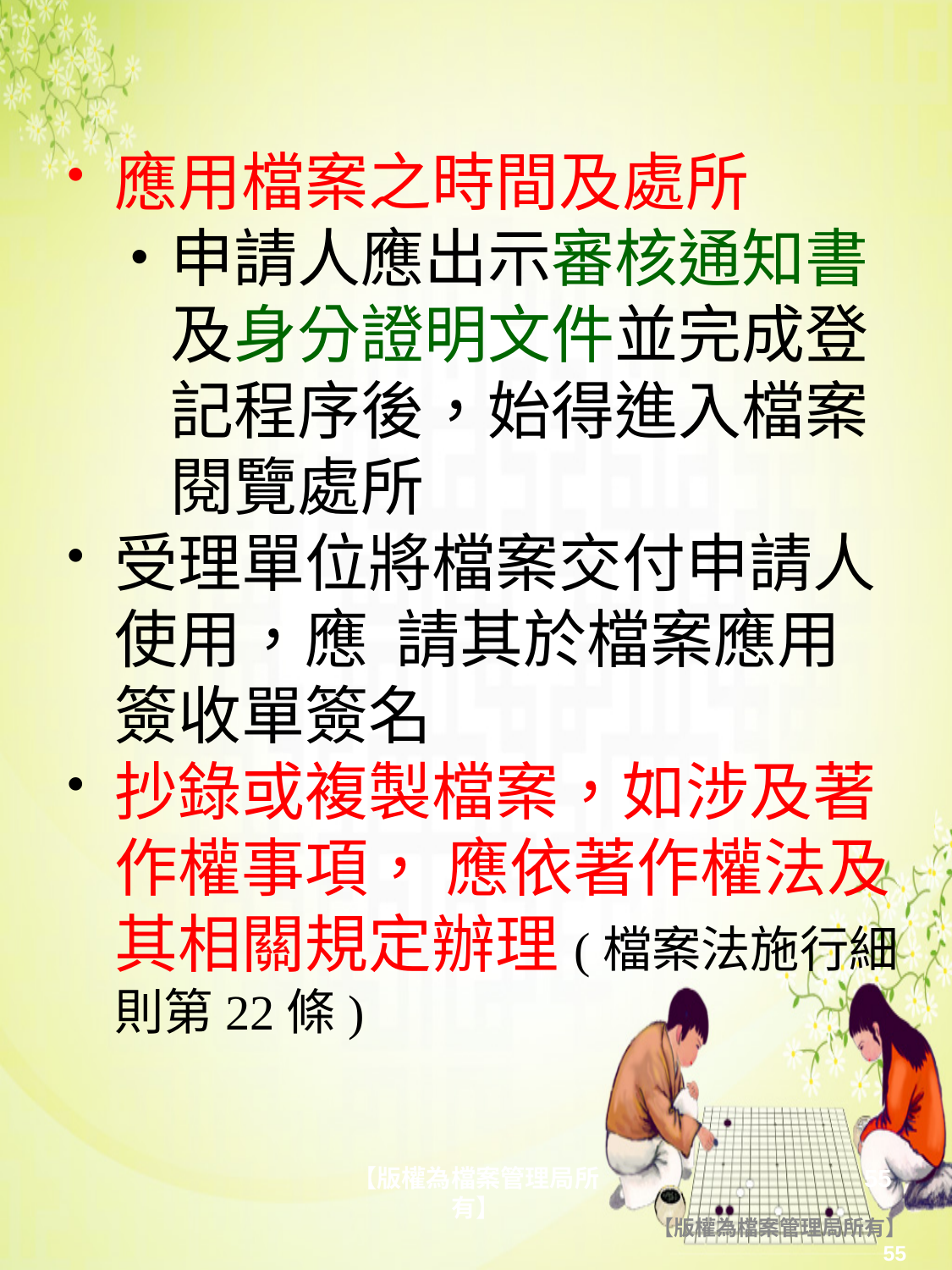

應用檔案之時間及處所
申請人應出示審核通知書及身分證明文件並完成登記程序後，始得進入檔案閱覽處所
受理單位將檔案交付申請人使用，應  請其於檔案應用簽收單簽名
抄錄或複製檔案，如涉及著作權事項， 應依著作權法及其相關規定辦理(檔案法施行細則第22條)

【版權為檔案管理局所有】
55
【版權為檔案管理局所有】
55